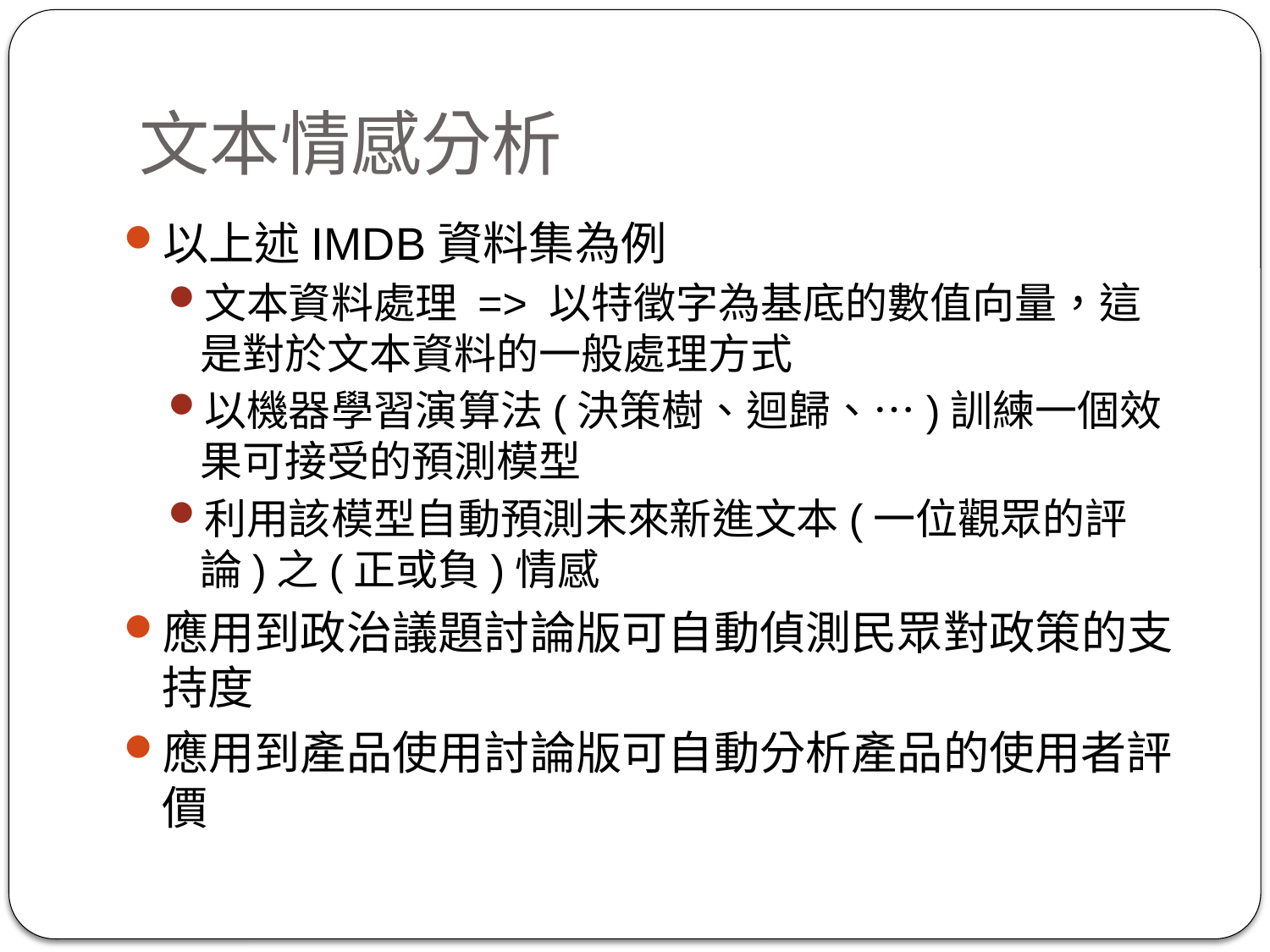

# 文本情感分析
以上述IMDB資料集為例
文本資料處理 => 以特徵字為基底的數值向量，這是對於文本資料的一般處理方式
以機器學習演算法(決策樹、迴歸、…)訓練一個效果可接受的預測模型
利用該模型自動預測未來新進文本(一位觀眾的評論)之(正或負)情感
應用到政治議題討論版可自動偵測民眾對政策的支持度
應用到產品使用討論版可自動分析產品的使用者評價